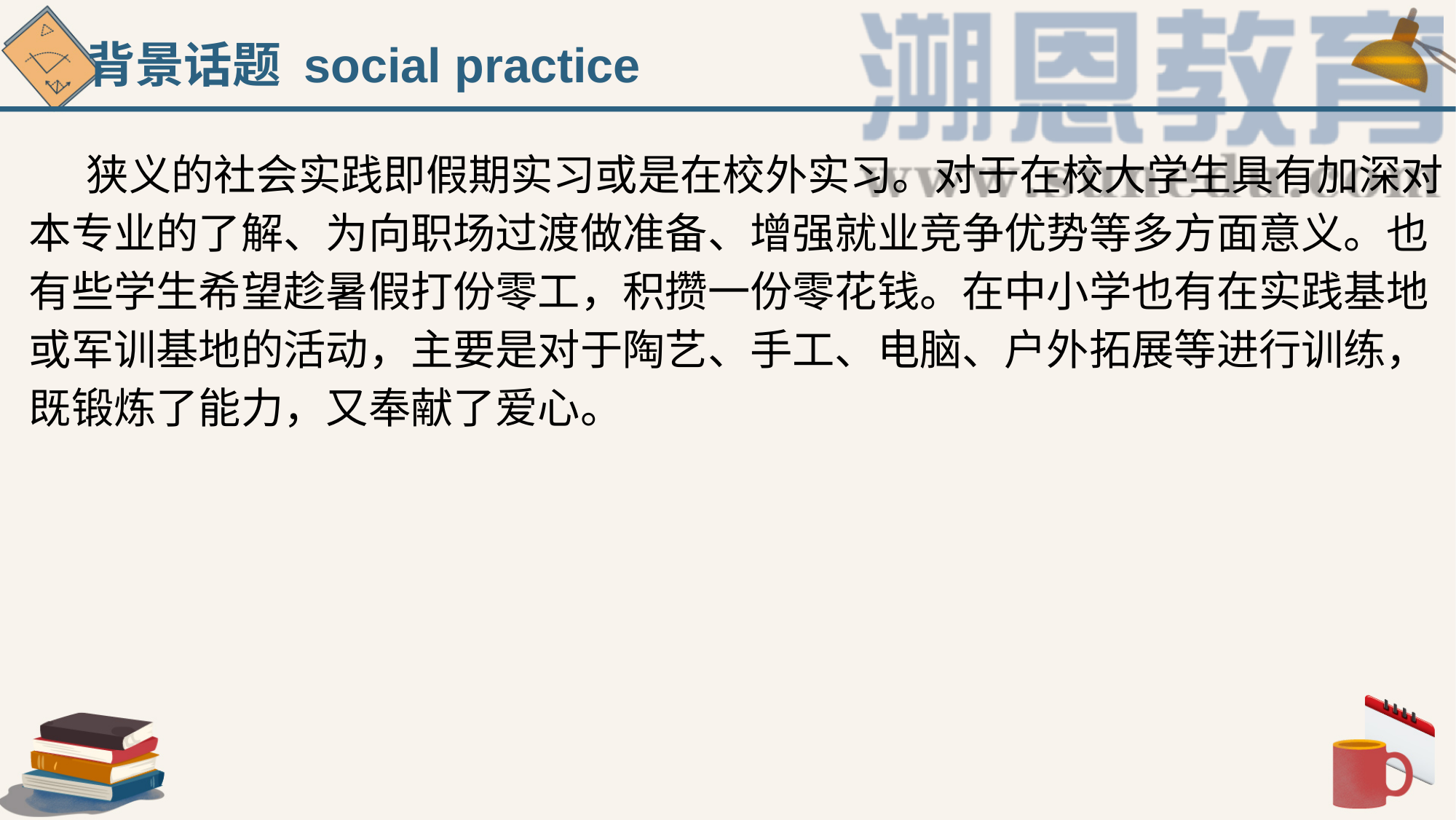

背景话题 social practice

     狭义的社会实践即假期实习或是在校外实习。对于在校大学生具有加深对本专业的了解、为向职场过渡做准备、增强就业竞争优势等多方面意义。也有些学生希望趁暑假打份零工，积攒一份零花钱。在中小学也有在实践基地或军训基地的活动，主要是对于陶艺、手工、电脑、户外拓展等进行训练，既锻炼了能力，又奉献了爱心。